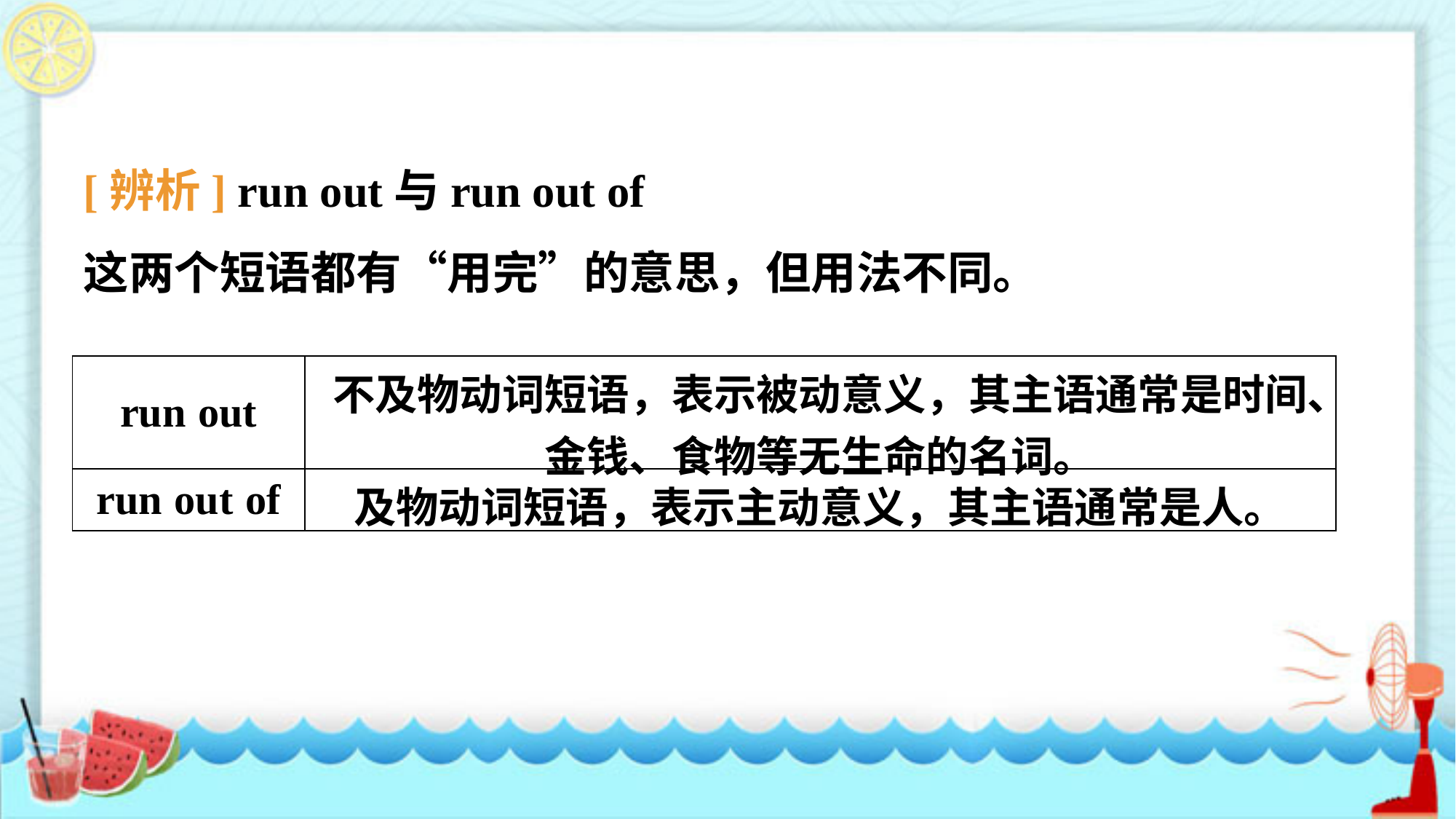

[辨析] run out与run out of
这两个短语都有“用完”的意思，但用法不同。
| run out | 不及物动词短语，表示被动意义，其主语通常是时间、金钱、食物等无生命的名词。 |
| --- | --- |
| run out of | 及物动词短语，表示主动意义，其主语通常是人。 |